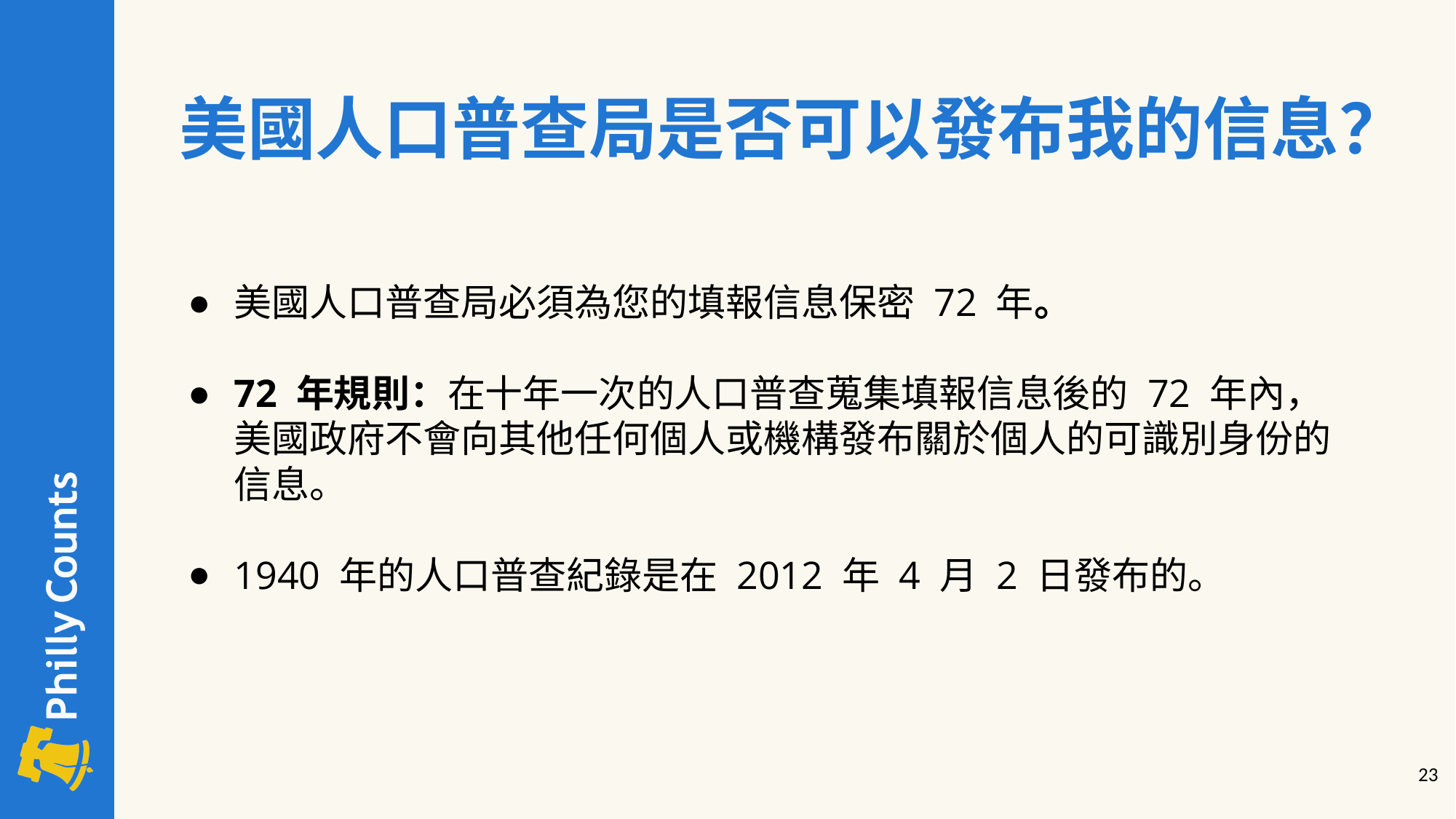

美國人口普查局是否可以發布我的信息？
美國人口普查局必須為您的填報信息保密 72 年。

72 年規則：在十年一次的人口普查蒐集填報信息後的 72 年內，美國政府不會向其他任何個人或機構發布關於個人的可識別身份的信息。

1940 年的人口普查紀錄是在 2012 年 4 月 2 日發布的。

23